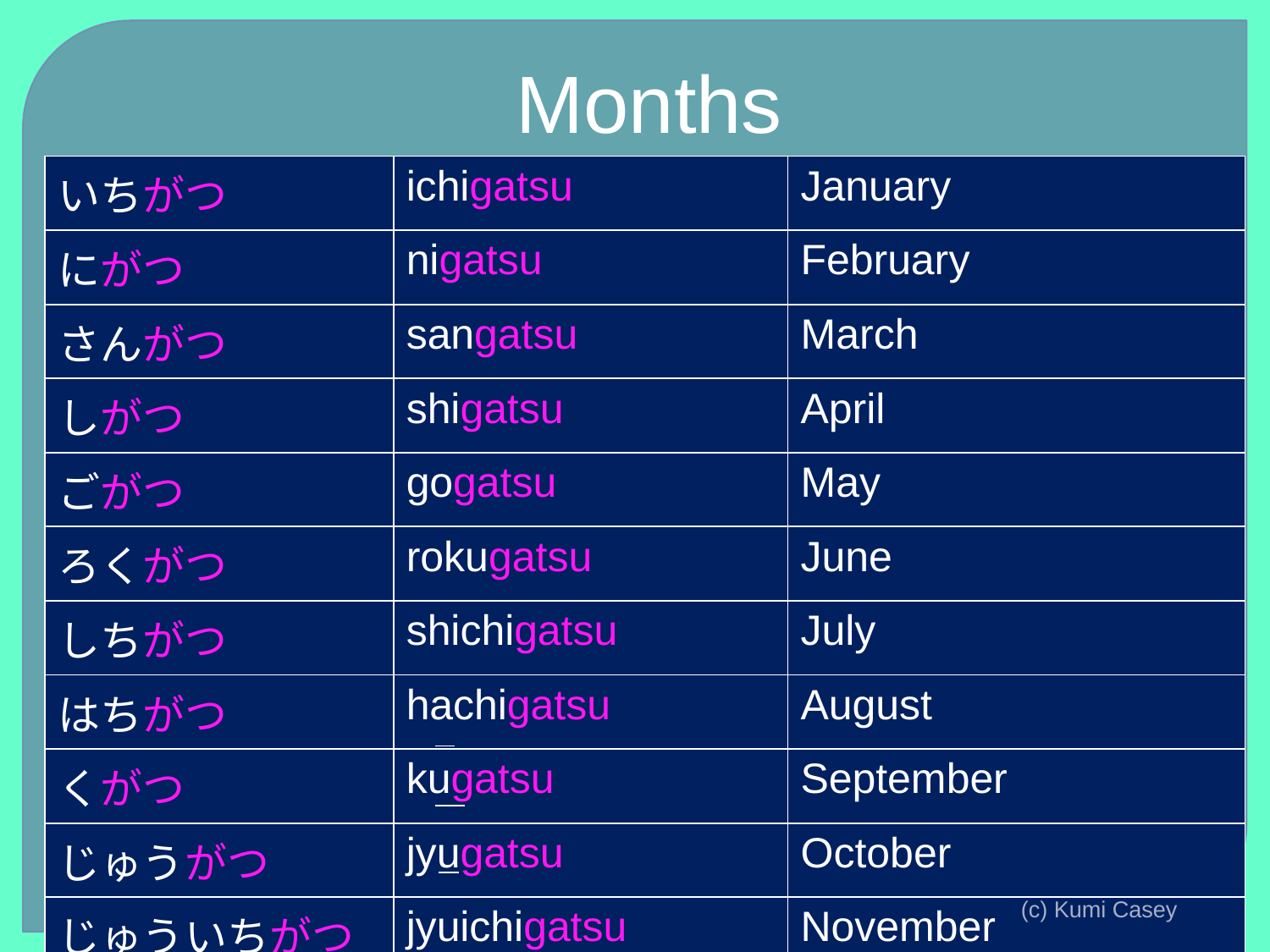

# Months
| いちがつ | ichigatsu | January |
| --- | --- | --- |
| にがつ | nigatsu | February |
| さんがつ | sangatsu | March |
| しがつ | shigatsu | April |
| ごがつ | gogatsu | May |
| ろくがつ | rokugatsu | June |
| しちがつ | shichigatsu | July |
| はちがつ | hachigatsu | August |
| くがつ | kugatsu | September |
| じゅうがつ | jyugatsu | October |
| じゅういちがつ | jyuichigatsu | November |
| じゅうにがつ | jyunigatsu | December |
(c) Kumi Casey